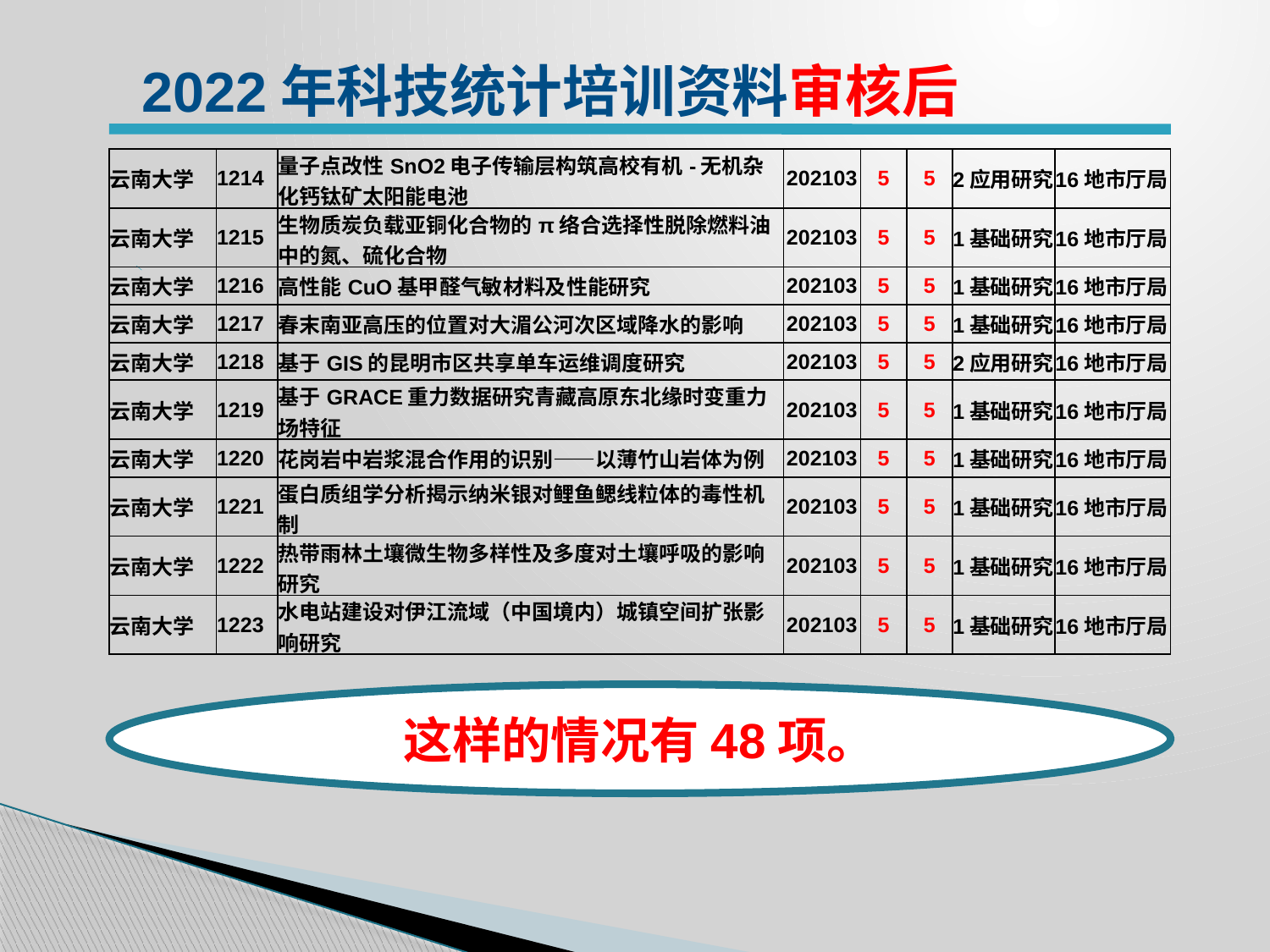

2022年科技统计培训资料审核后
| 云南大学 | 1214 | 量子点改性SnO2电子传输层构筑高校有机-无机杂化钙钛矿太阳能电池 | 202103 | 5 | 5 | 2应用研究 | 16地市厅局 |
| --- | --- | --- | --- | --- | --- | --- | --- |
| 云南大学 | 1215 | 生物质炭负载亚铜化合物的π络合选择性脱除燃料油中的氮、硫化合物 | 202103 | 5 | 5 | 1基础研究 | 16地市厅局 |
| 云南大学 | 1216 | 高性能CuO基甲醛气敏材料及性能研究 | 202103 | 5 | 5 | 1基础研究 | 16地市厅局 |
| 云南大学 | 1217 | 春末南亚高压的位置对大湄公河次区域降水的影响 | 202103 | 5 | 5 | 1基础研究 | 16地市厅局 |
| 云南大学 | 1218 | 基于GIS的昆明市区共享单车运维调度研究 | 202103 | 5 | 5 | 2应用研究 | 16地市厅局 |
| 云南大学 | 1219 | 基于GRACE重力数据研究青藏高原东北缘时变重力场特征 | 202103 | 5 | 5 | 1基础研究 | 16地市厅局 |
| 云南大学 | 1220 | 花岗岩中岩浆混合作用的识别——以薄竹山岩体为例 | 202103 | 5 | 5 | 1基础研究 | 16地市厅局 |
| 云南大学 | 1221 | 蛋白质组学分析揭示纳米银对鲤鱼鳃线粒体的毒性机制 | 202103 | 5 | 5 | 1基础研究 | 16地市厅局 |
| 云南大学 | 1222 | 热带雨林土壤微生物多样性及多度对土壤呼吸的影响研究 | 202103 | 5 | 5 | 1基础研究 | 16地市厅局 |
| 云南大学 | 1223 | 水电站建设对伊江流域（中国境内）城镇空间扩张影响研究 | 202103 | 5 | 5 | 1基础研究 | 16地市厅局 |
这样的情况有48项。